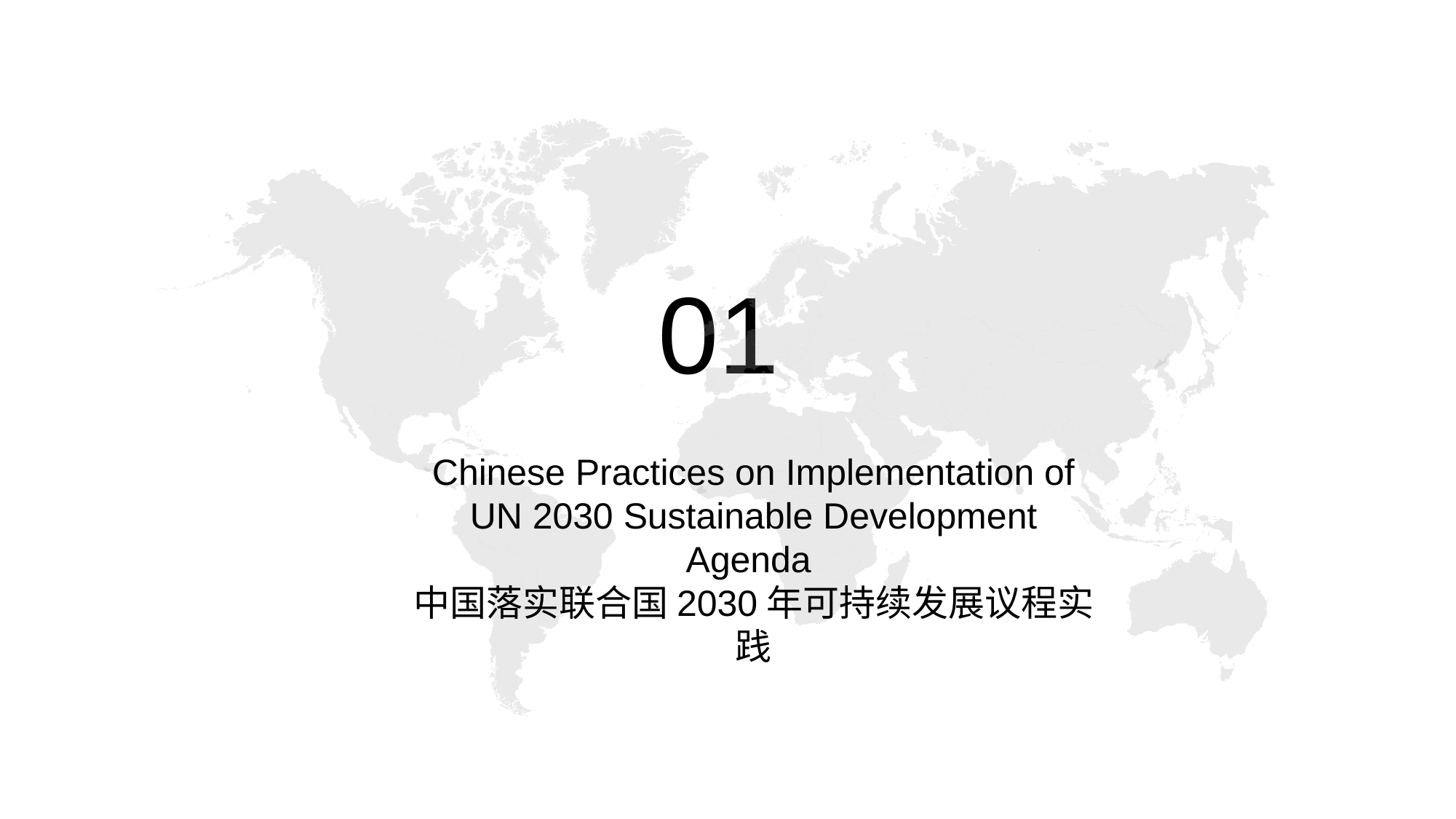

01
Chinese Practices on Implementation of UN 2030 Sustainable Development Agenda
中国落实联合国2030年可持续发展议程实践